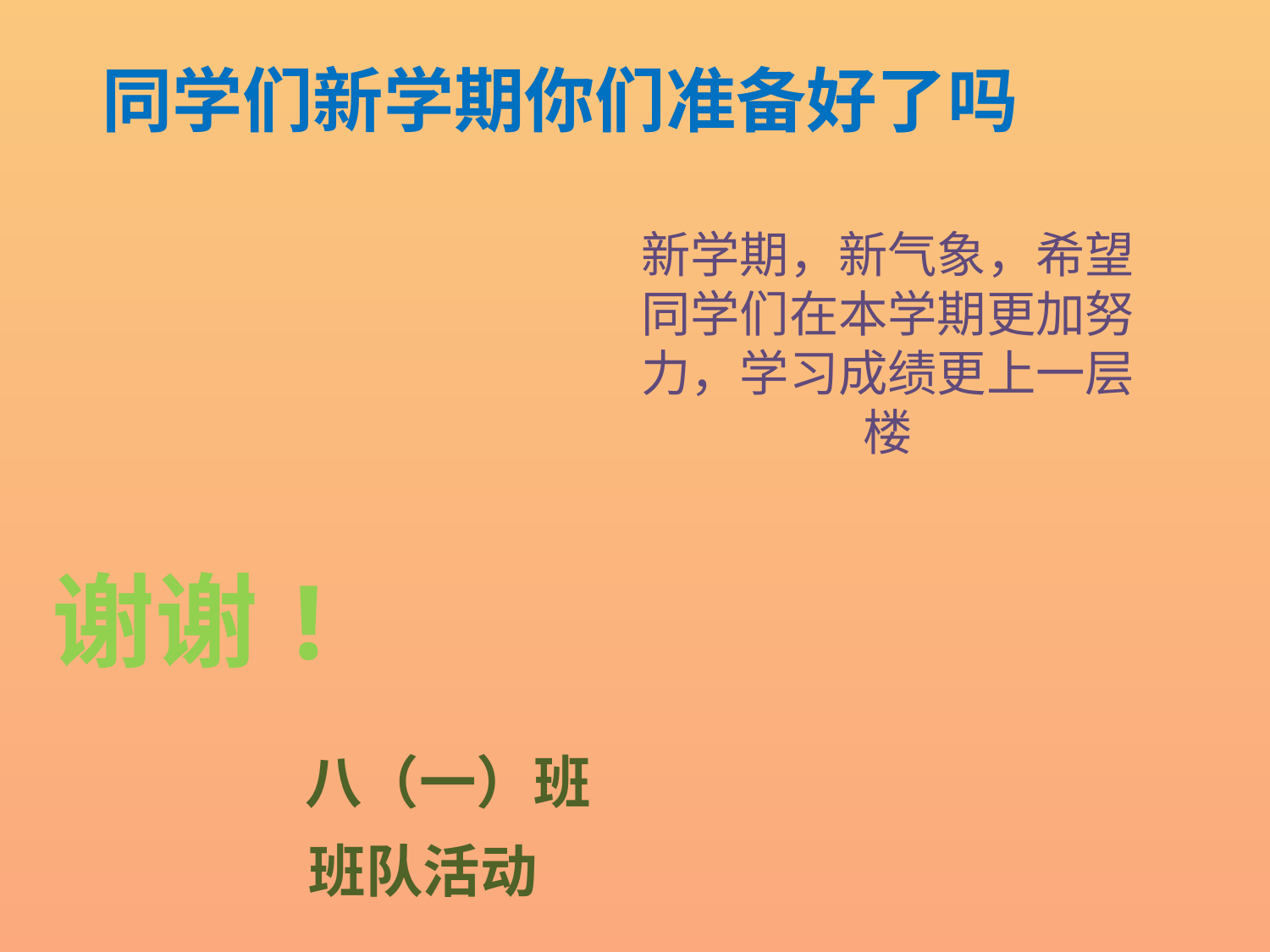

同学们新学期你们准备好了吗
# 新学期，新气象，希望同学们在本学期更加努力，学习成绩更上一层楼

谢谢!
          八（一）班
                   班队活动